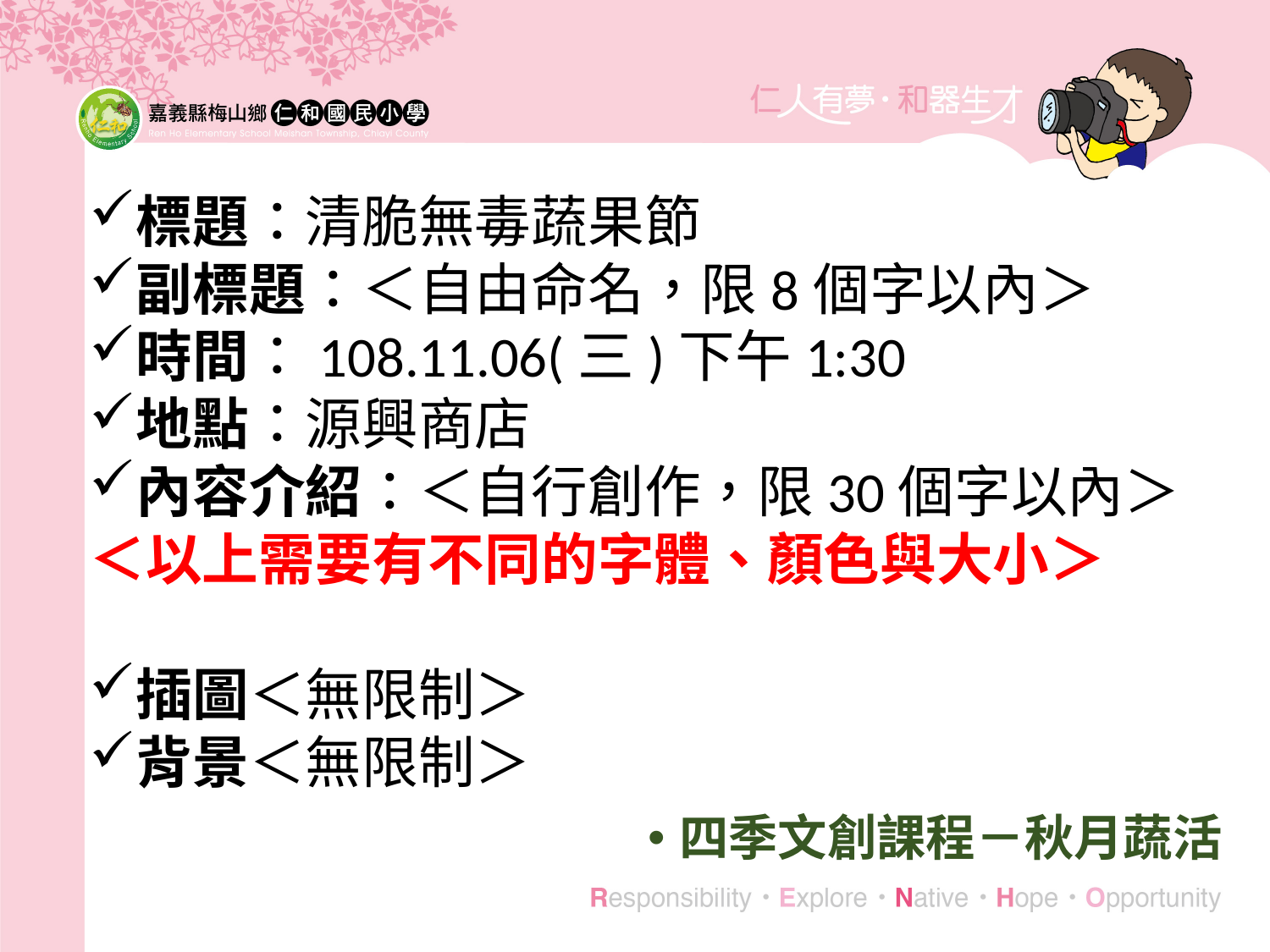

標題：清脆無毒蔬果節
副標題：＜自由命名，限8個字以內＞
時間：108.11.06(三)下午1:30
地點：源興商店
內容介紹：＜自行創作，限30個字以內＞
＜以上需要有不同的字體、顏色與大小＞

插圖＜無限制＞
背景＜無限制＞
四季文創課程－秋月蔬活